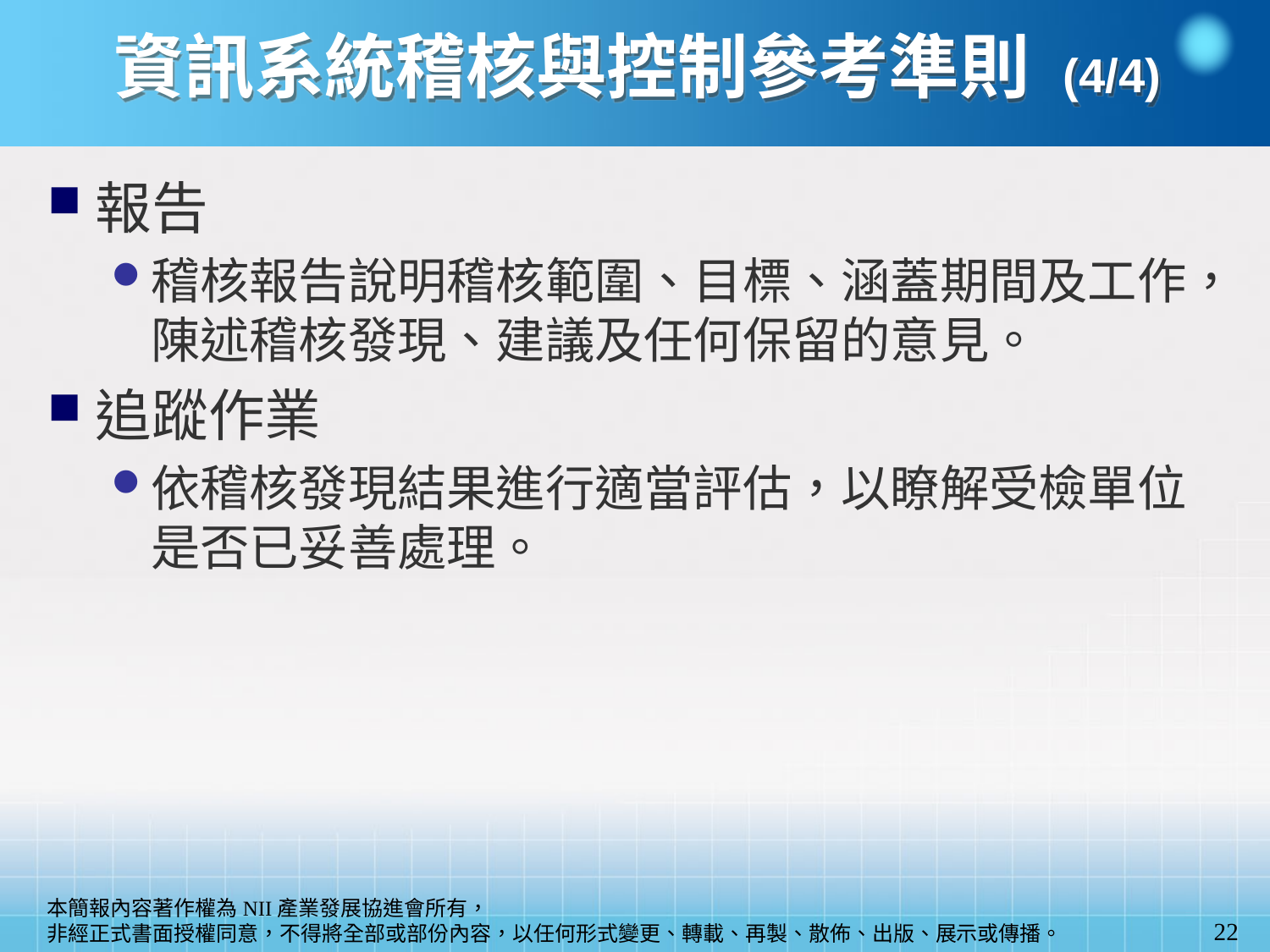

資訊系統稽核與控制參考準則 (4/4)
報告
稽核報告說明稽核範圍、目標、涵蓋期間及工作，陳述稽核發現、建議及任何保留的意見。
追蹤作業
依稽核發現結果進行適當評估，以瞭解受檢單位是否已妥善處理。
22